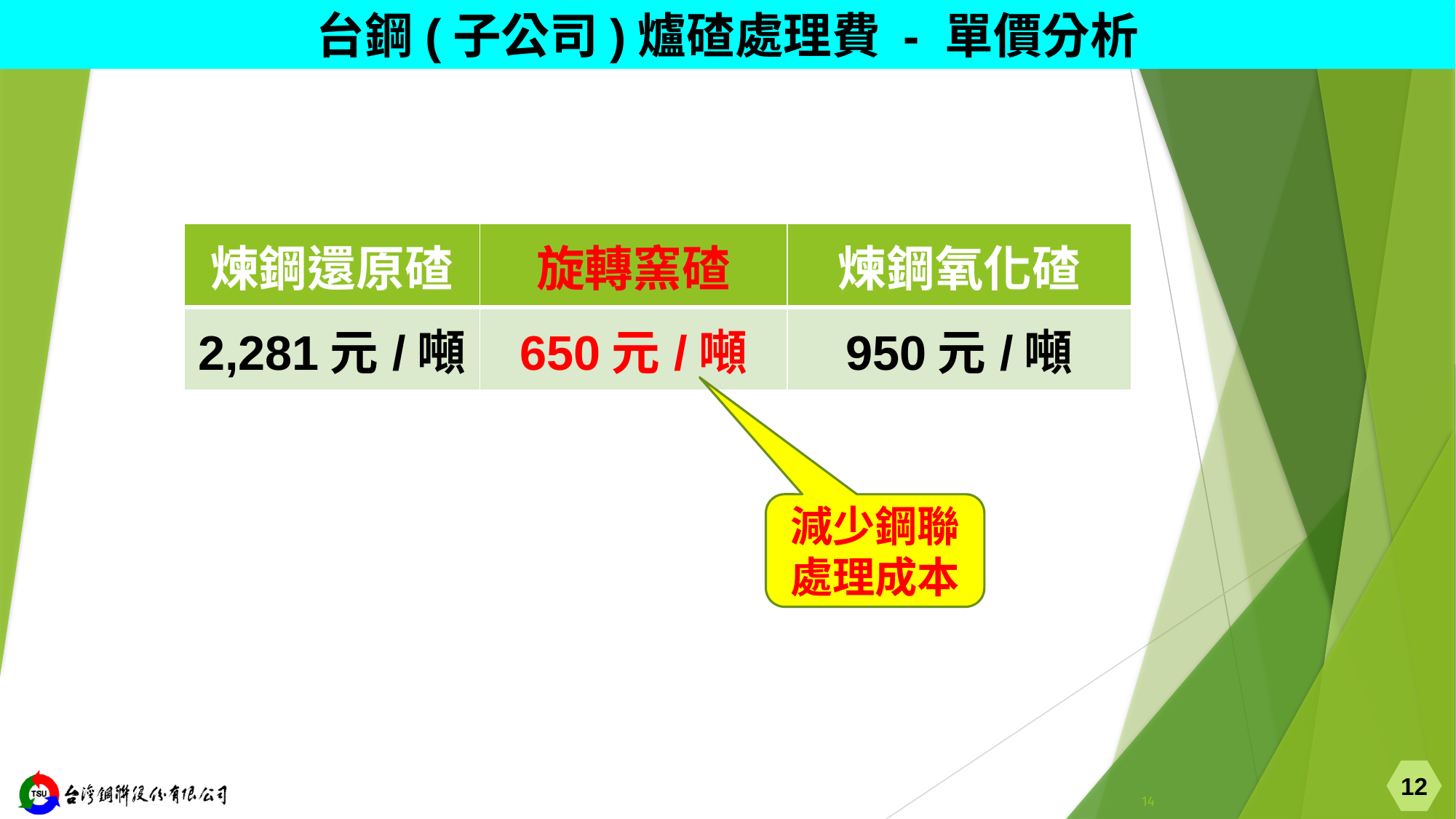

台鋼(子公司)爐碴處理費 - 單價分析

| 煉鋼還原碴 | 旋轉窯碴 | 煉鋼氧化碴 |
| --- | --- | --- |
| 2,281元/噸 | 650元/噸 | 950元/噸 |
減少鋼聯處理成本

12
14